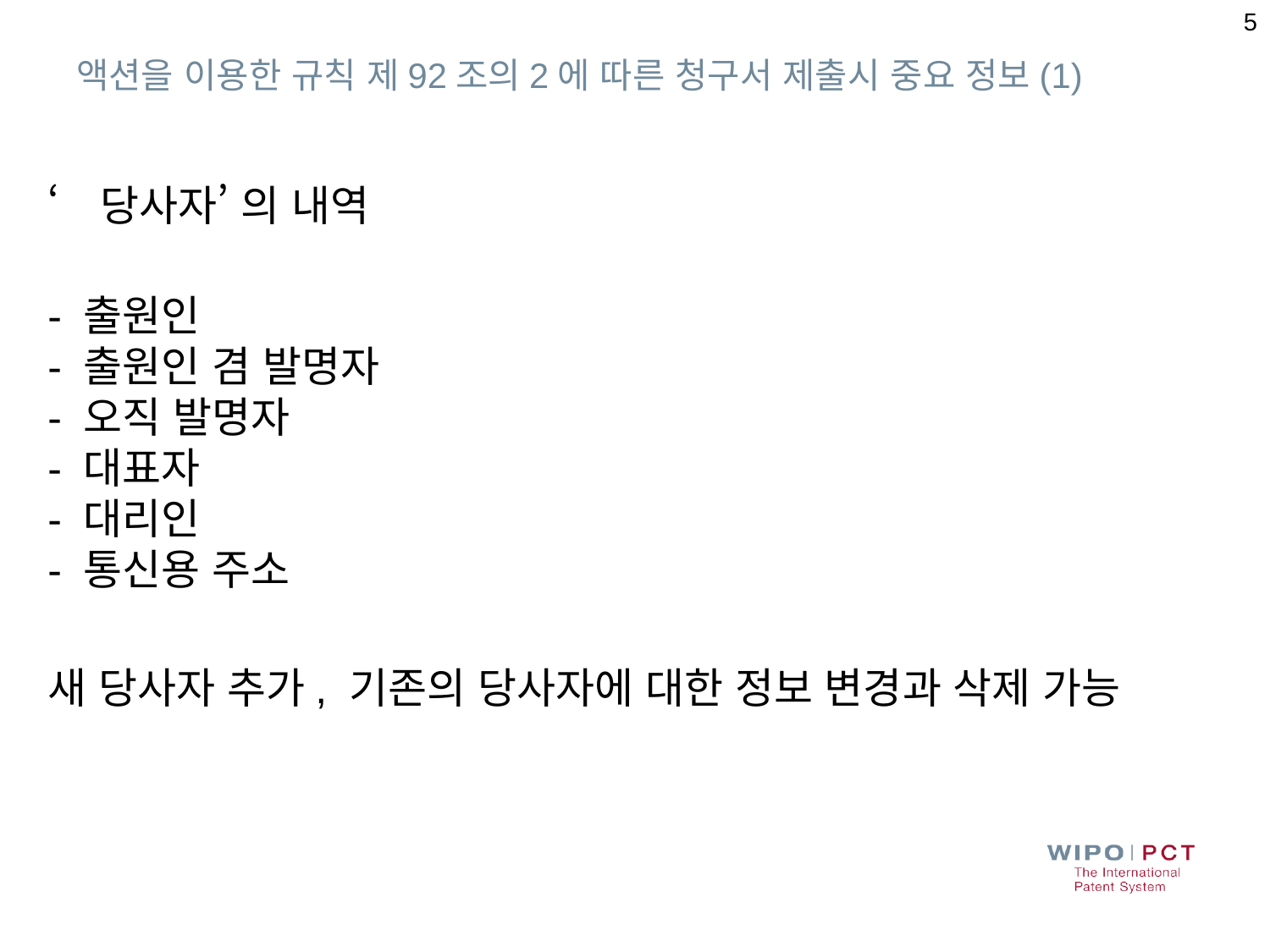

5
# 액션을 이용한 규칙 제92조의2에 따른 청구서 제출시 중요 정보(1)
‘당사자’ 의 내역
- 출원인
- 출원인 겸 발명자
- 오직 발명자
- 대표자
- 대리인
- 통신용 주소

새 당사자 추가, 기존의 당사자에 대한 정보 변경과 삭제 가능